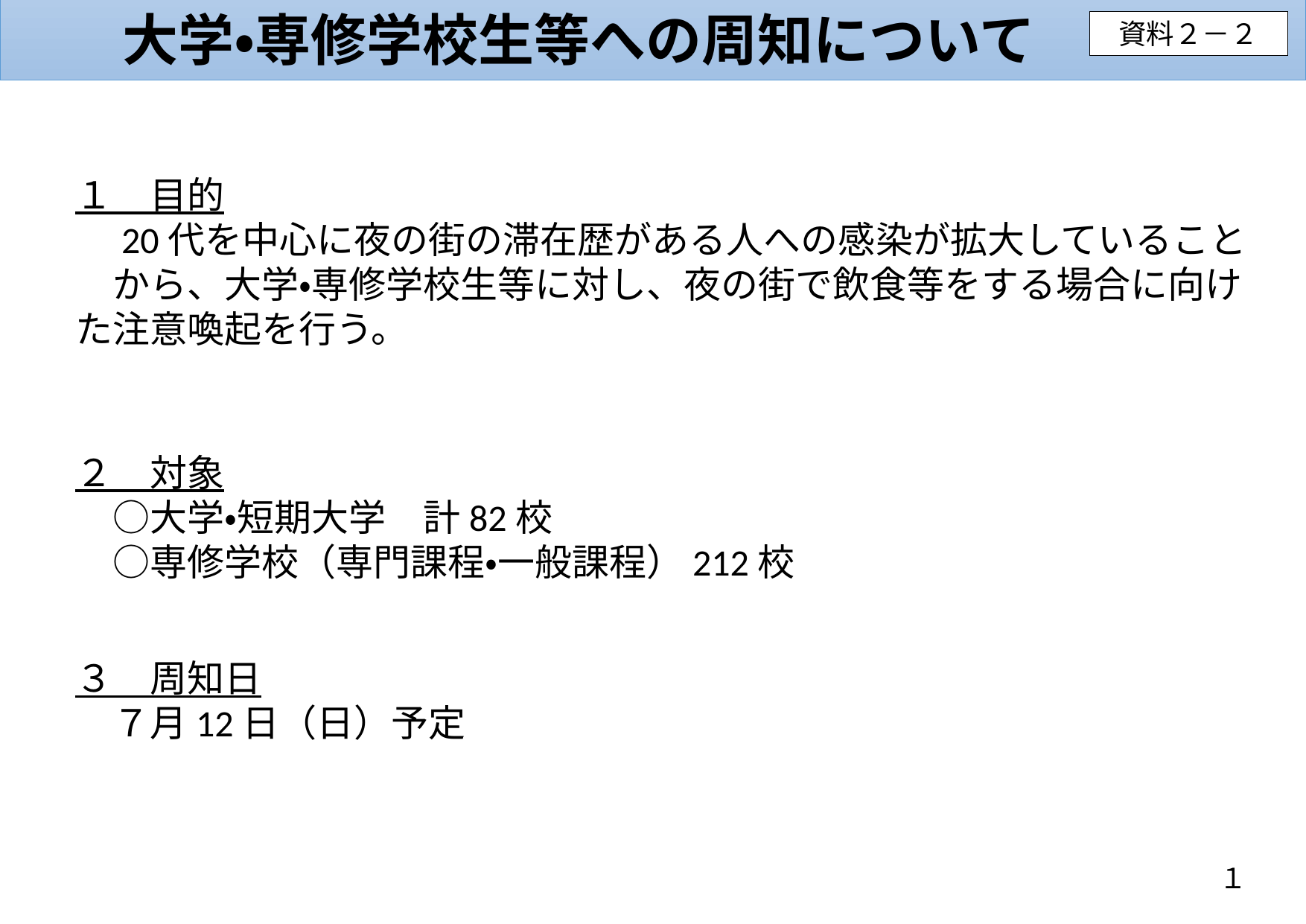

大学・専修学校生等への周知について
資料２－２
１　目的
　20代を中心に夜の街の滞在歴がある人への感染が拡大していること　から、大学・専修学校生等に対し、夜の街で飲食等をする場合に向けた注意喚起を行う。

２　対象
　○大学・短期大学　計82校
　○専修学校（専門課程・一般課程）212校
３　周知日
　７月12日（日）予定
１